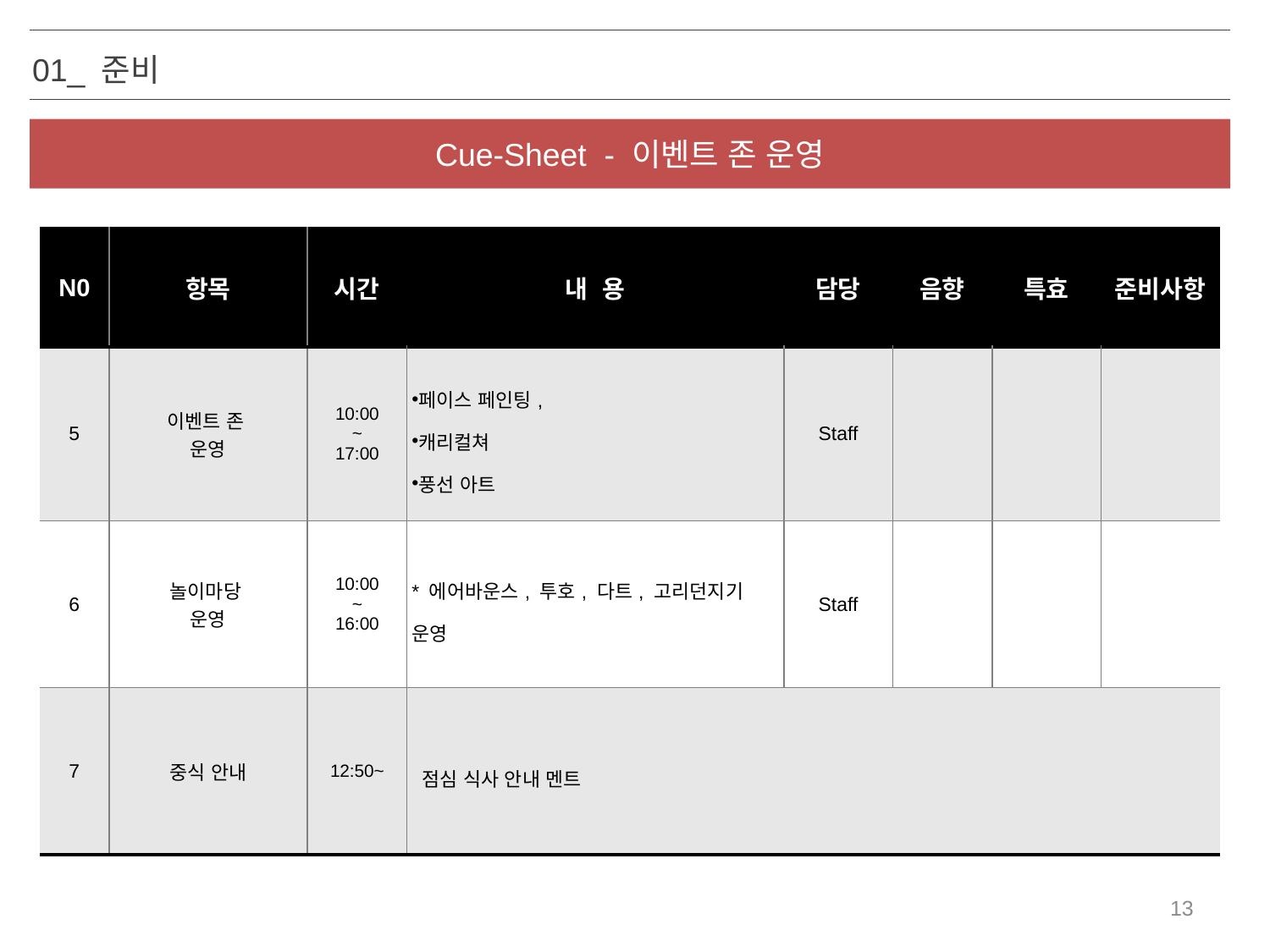

01_ 준비
Cue-Sheet  - 이벤트 존 운영
| N0 | 항목 | 시간 | 내 용 | 담당 | 음향 | 특효 | 준비사항 |
| --- | --- | --- | --- | --- | --- | --- | --- |
| 5 | 이벤트 존 운영 | 10:00 ~ 17:00 | 페이스 페인팅, 캐리컬쳐 풍선 아트 | Staff |  |  |  |
| 6 | 놀이마당 운영 | 10:00 ~ 16:00 | \* 에어바운스, 투호, 다트, 고리던지기 운영 | Staff |  |  |  |
| 7 | 중식 안내 | 12:50~ | 점심 식사 안내 멘트 |  |  |  |  |
13